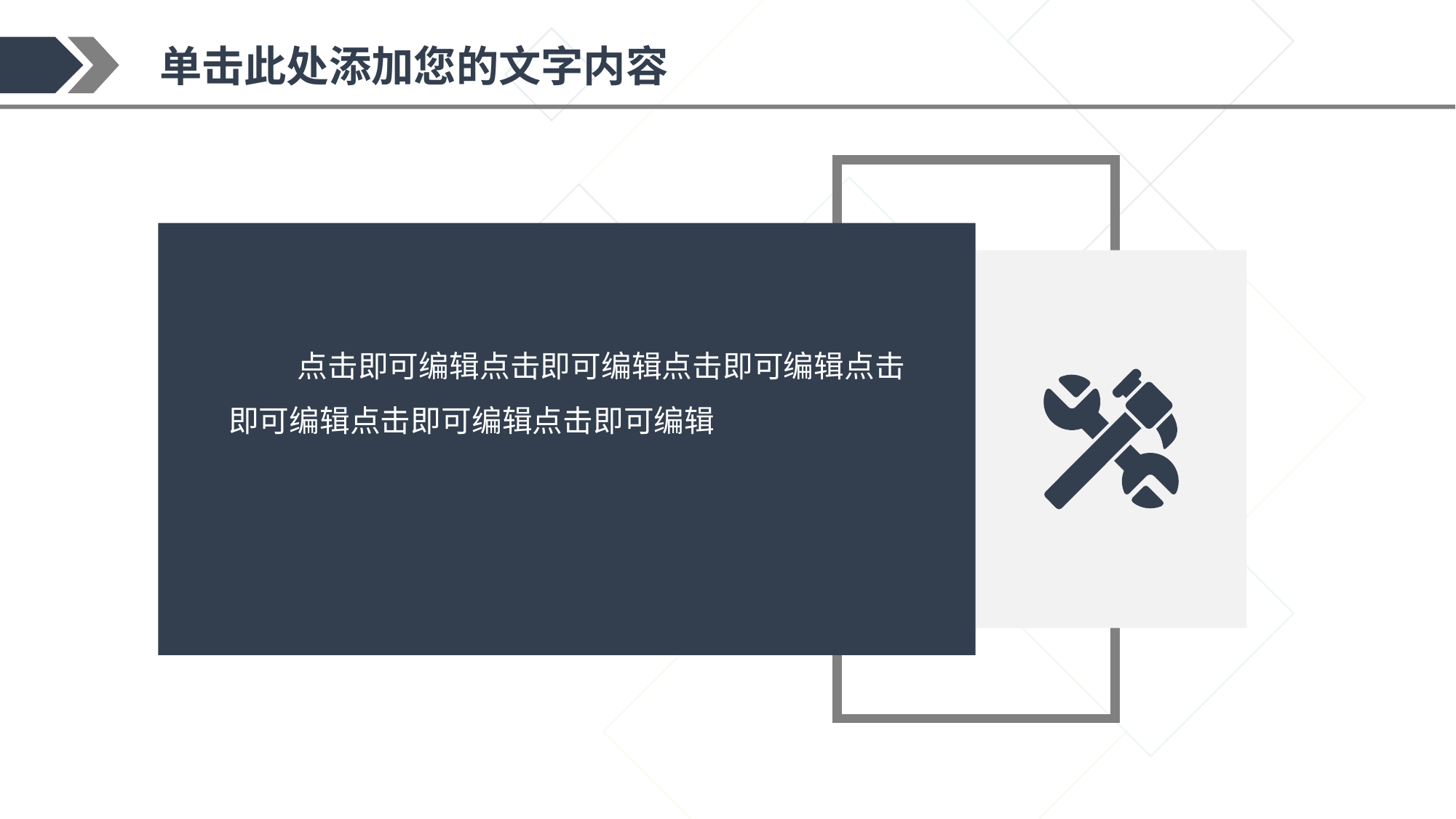

点击即可编辑点击即可编辑点击即可编辑点击即可编辑点击即可编辑点击即可编辑